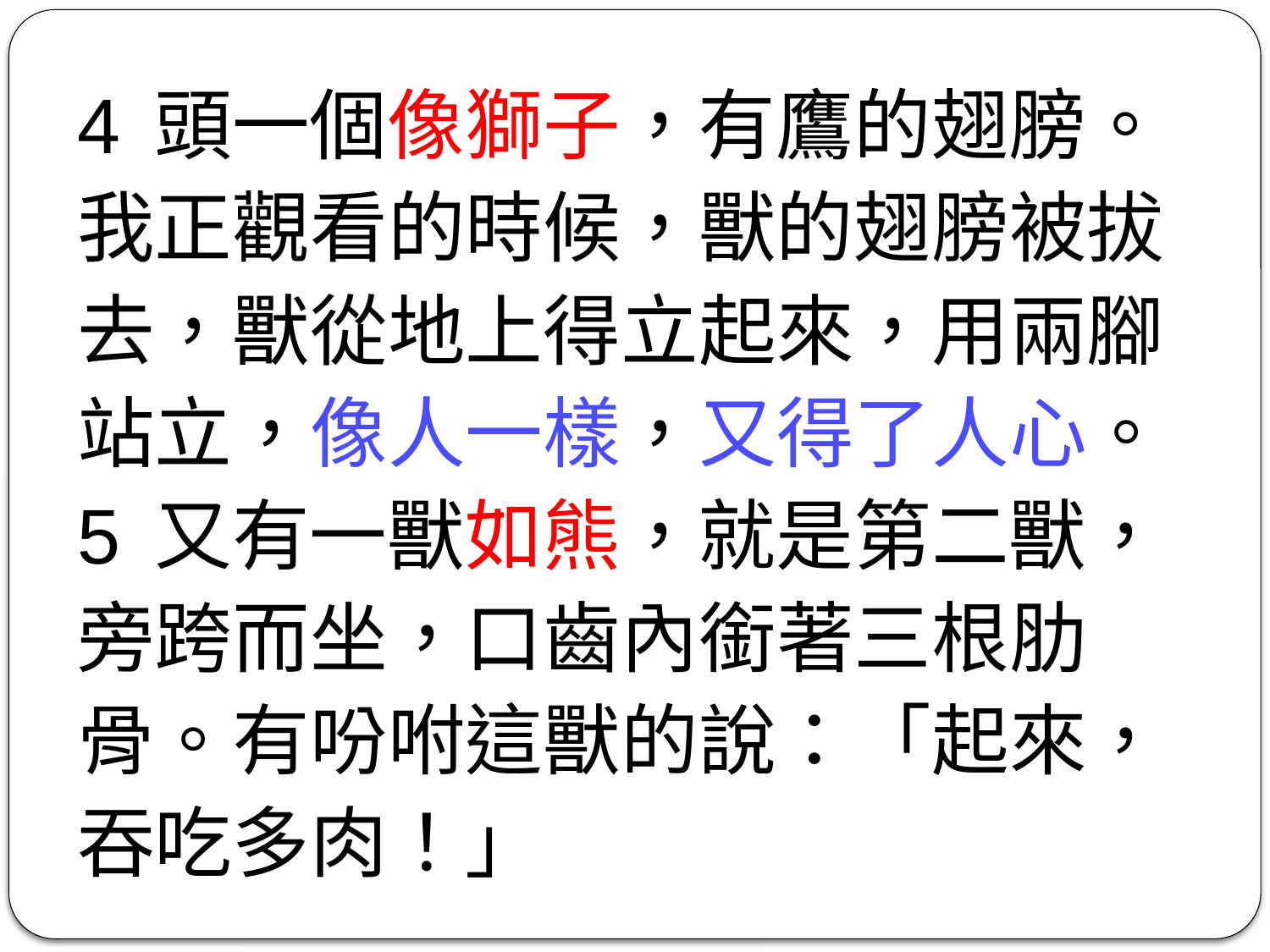

4 頭一個像獅子，有鷹的翅膀。我正觀看的時候，獸的翅膀被拔去，獸從地上得立起來，用兩腳站立，像人一樣，又得了人心。 5 又有一獸如熊，就是第二獸，旁跨而坐，口齒內銜著三根肋骨。有吩咐這獸的說：「起來，吞吃多肉！」